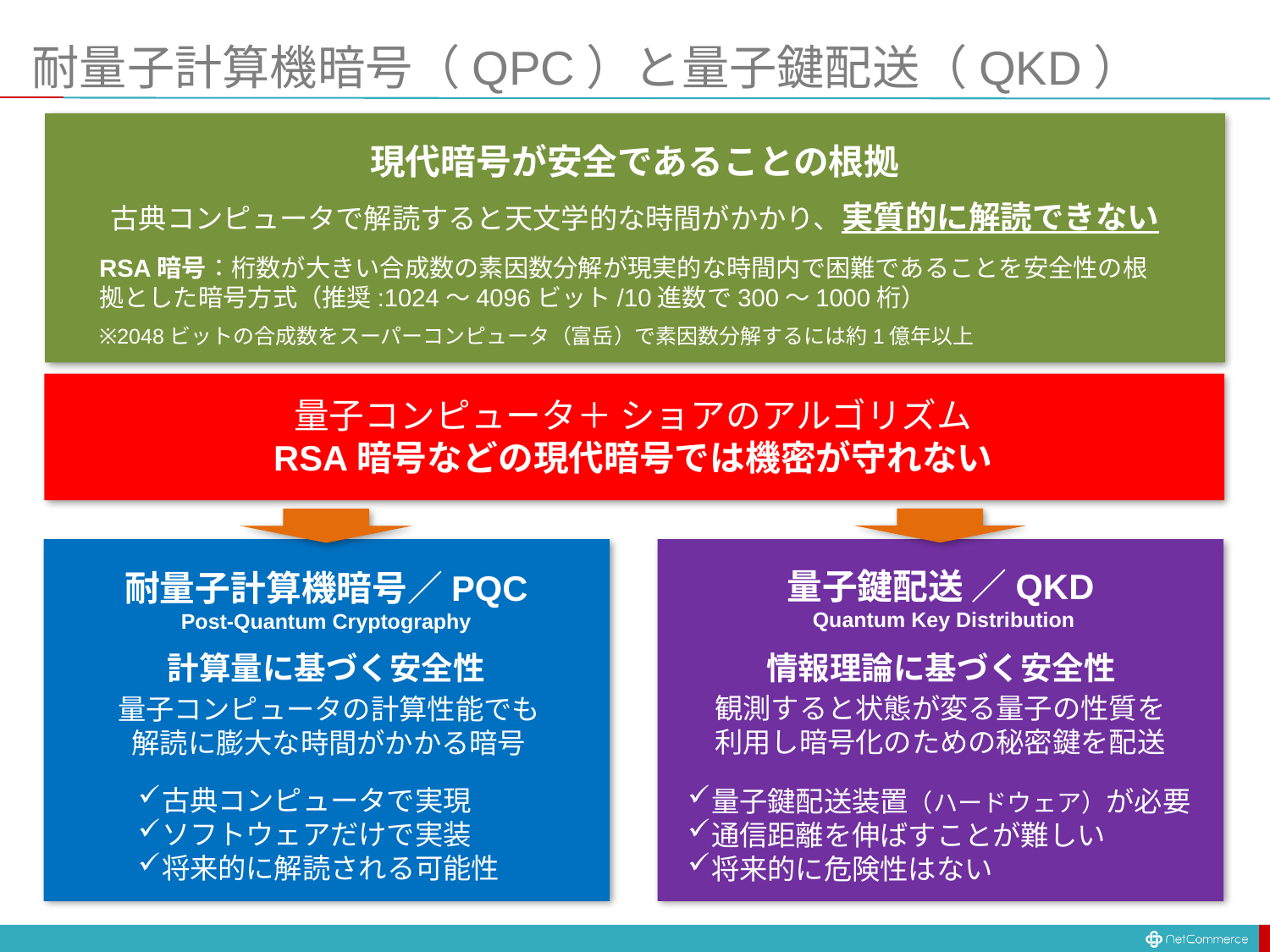

# 耐量子計算機暗号（QPC）と量子鍵配送（QKD）

現代暗号が安全であることの根拠
古典コンピュータで解読すると天文学的な時間がかかり、実質的に解読できない
RSA暗号：桁数が大きい合成数の素因数分解が現実的な時間内で困難であることを安全性の根拠とした暗号方式（推奨:1024〜4096ビット/10進数で300〜1000桁）
※2048ビットの合成数をスーパーコンピュータ（富岳）で素因数分解するには約1億年以上

量子コンピュータ＋ ショアのアルゴリズム
RSA暗号などの現代暗号では機密が守れない

量子鍵配送 ／QKD
 Quantum Key Distribution
耐量子計算機暗号／PQC
Post-Quantum Cryptography
計算量に基づく安全性
情報理論に基づく安全性
観測すると状態が変る量子の性質を
利用し暗号化のための秘密鍵を配送
量子コンピュータの計算性能でも
解読に膨大な時間がかかる暗号
古典コンピュータで実現
ソフトウェアだけで実装
将来的に解読される可能性
量子鍵配送装置（ハードウェア）が必要
通信距離を伸ばすことが難しい
将来的に危険性はない